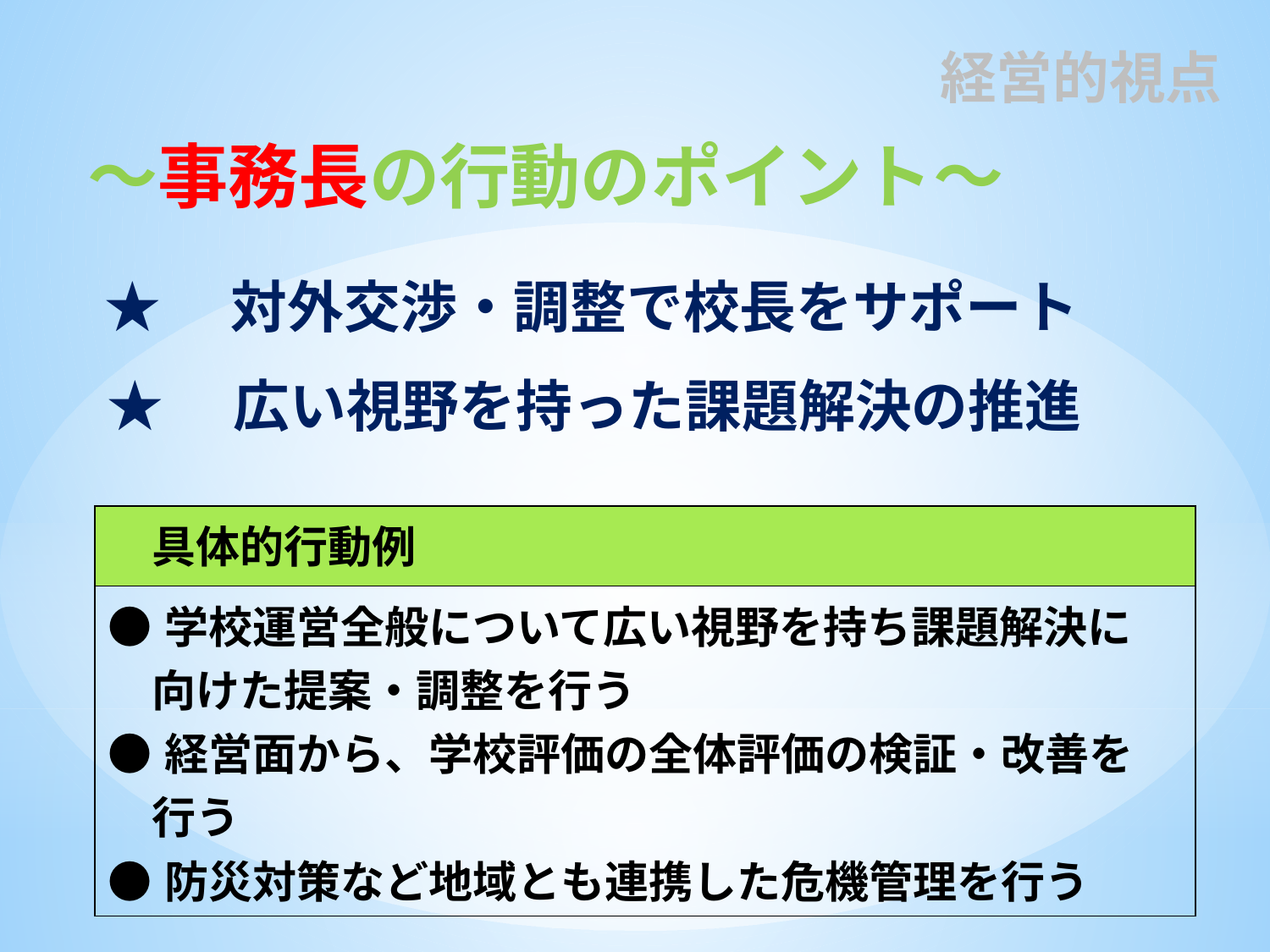

# 経営的視点
～事務長の行動のポイント～
★　対外交渉・調整で校長をサポート
★　広い視野を持った課題解決の推進
| 具体的行動例 |
| --- |
| ●学校運営全般について広い視野を持ち課題解決に 　向けた提案・調整を行う ●経営面から、学校評価の全体評価の検証・改善を 　行う ●防災対策など地域とも連携した危機管理を行う |